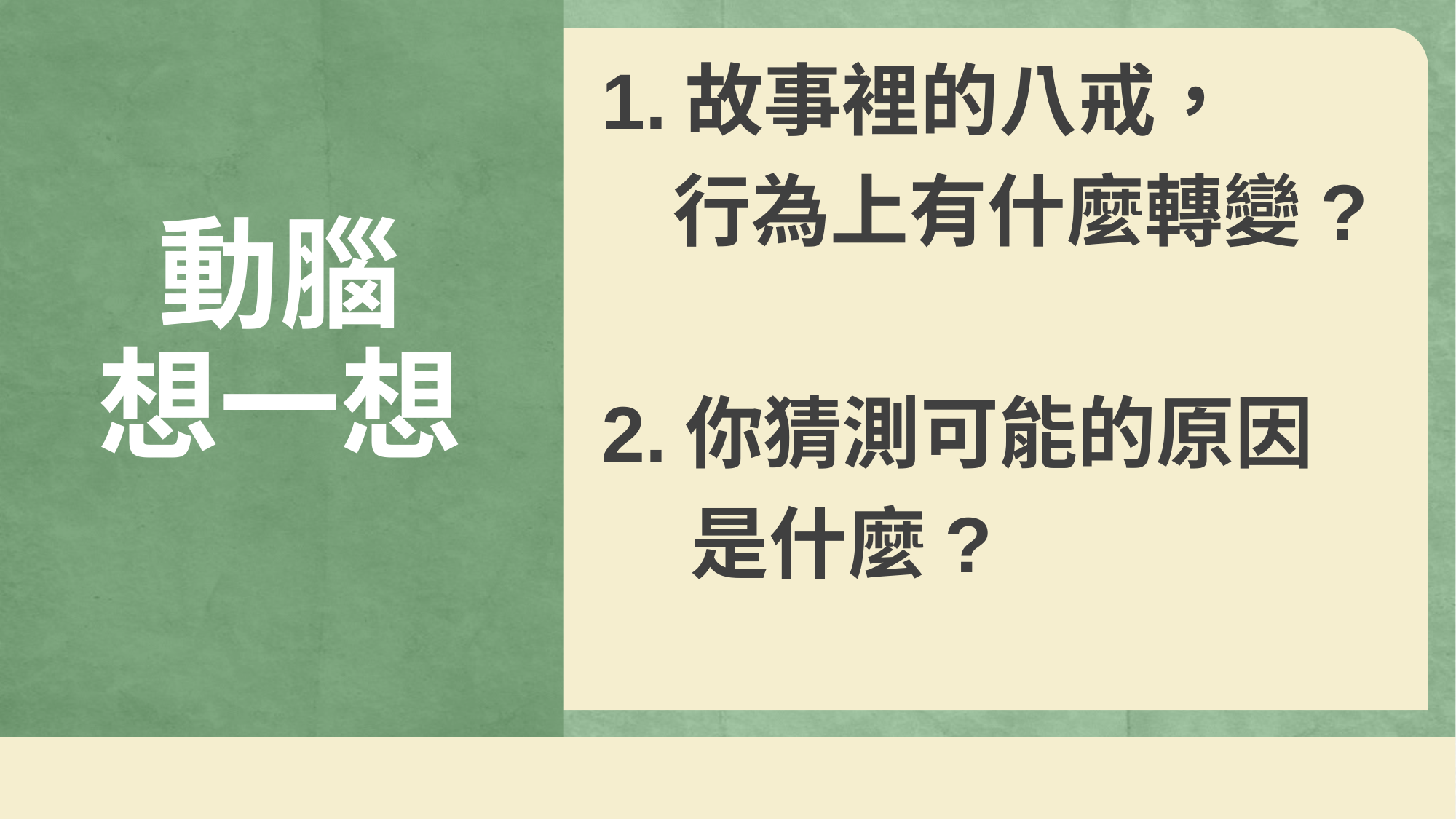

1.故事裡的八戒，
   行為上有什麼轉變?

2.你猜測可能的原因
    是什麼?

# 動腦 想一想